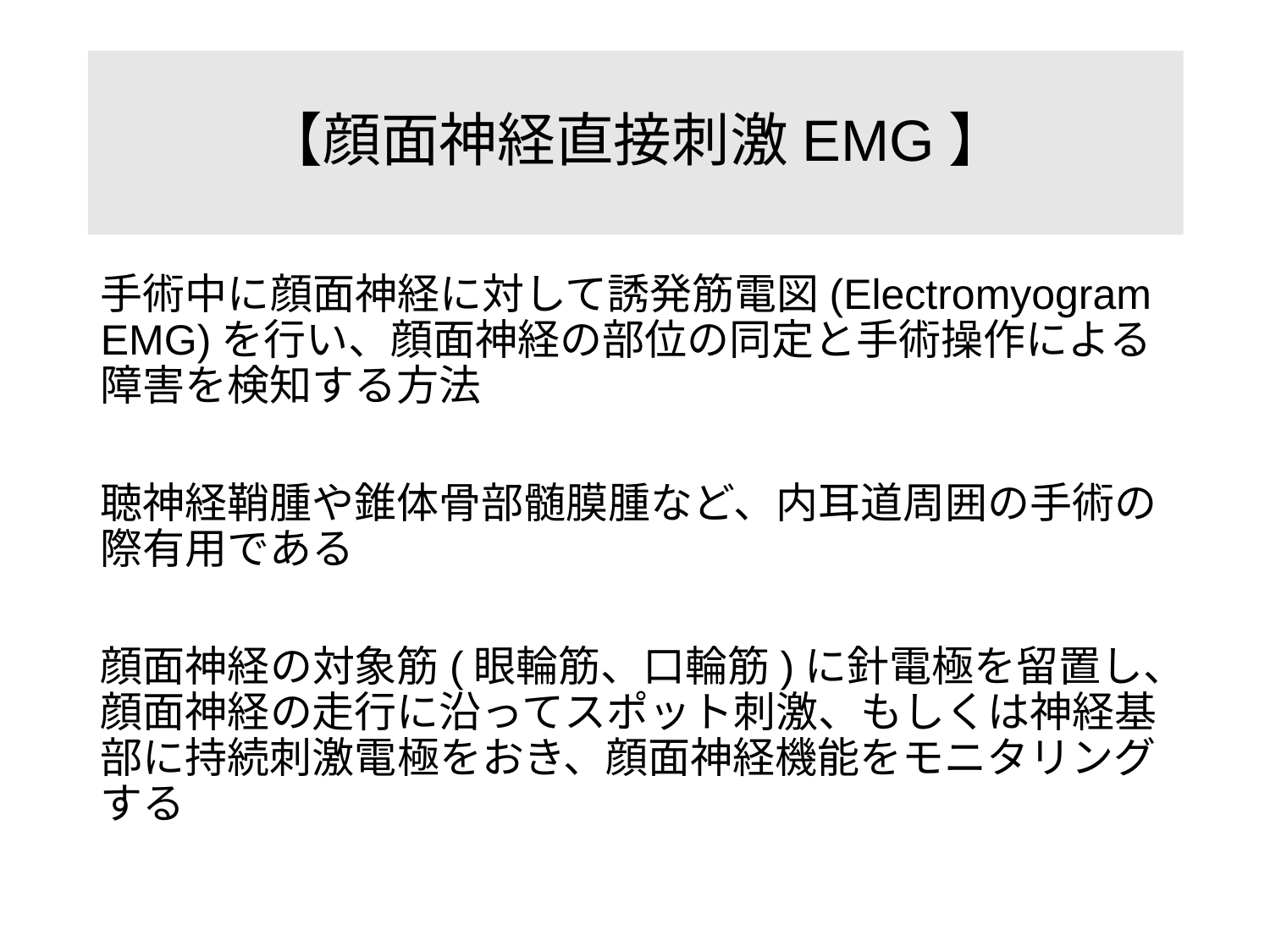

# 【顔面神経直接刺激EMG】
手術中に顔面神経に対して誘発筋電図(Electromyogram EMG)を行い、顔面神経の部位の同定と手術操作による障害を検知する方法

聴神経鞘腫や錐体骨部髄膜腫など、内耳道周囲の手術の際有用である

顔面神経の対象筋(眼輪筋、口輪筋)に針電極を留置し、顔面神経の走行に沿ってスポット刺激、もしくは神経基部に持続刺激電極をおき、顔面神経機能をモニタリングする